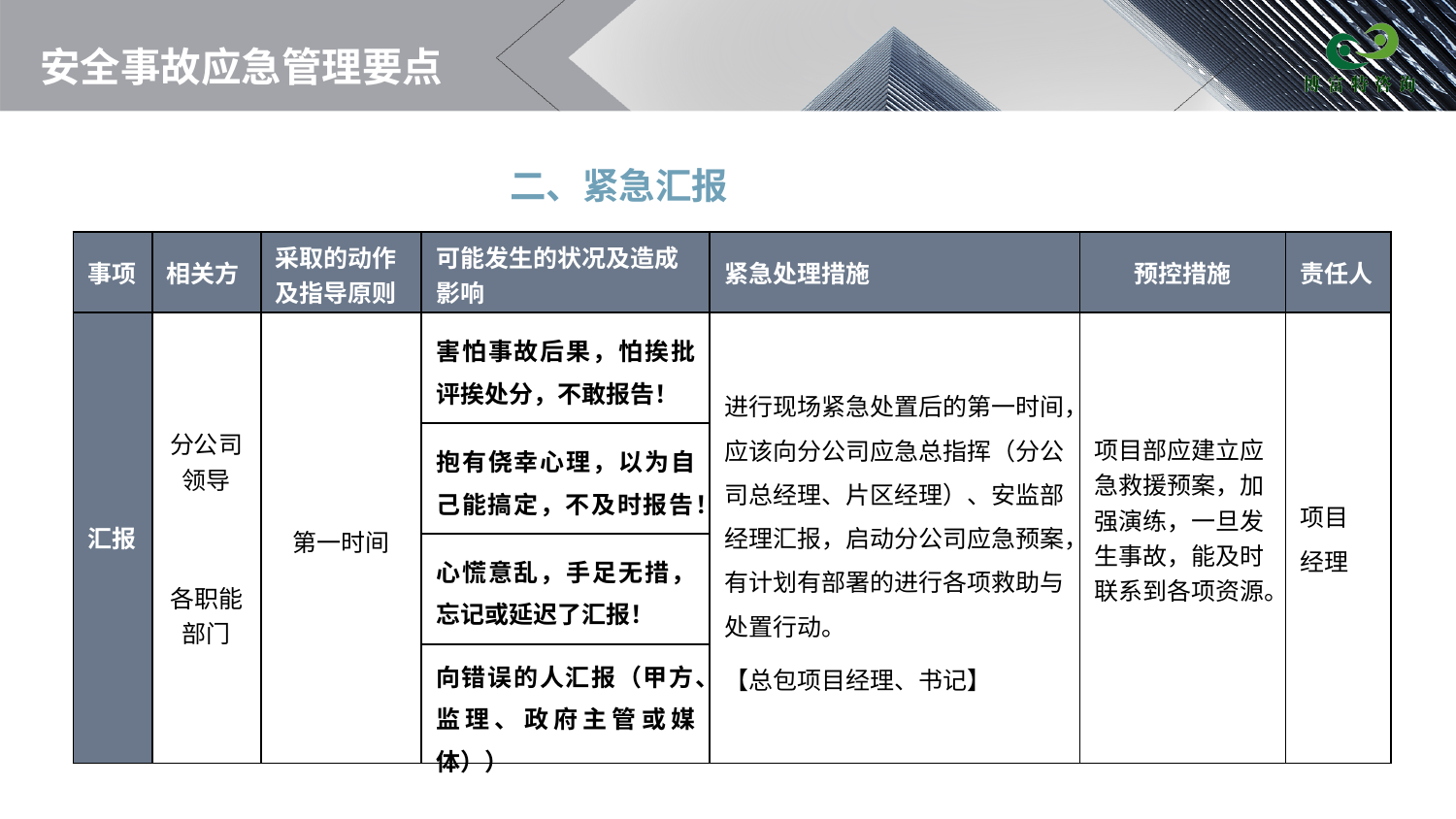

# 安全事故应急管理要点
二、紧急汇报
| 事项 | 相关方 | 采取的动作 及指导原则 | 可能发生的状况及造成影响 | 紧急处理措施 | 预控措施 | 责任人 |
| --- | --- | --- | --- | --- | --- | --- |
| 汇报 | 分公司领导 各职能部门 | 第一时间 | 害怕事故后果，怕挨批评挨处分，不敢报告！ | 进行现场紧急处置后的第一时间，应该向分公司应急总指挥（分公司总经理、片区经理）、安监部经理汇报，启动分公司应急预案，有计划有部署的进行各项救助与处置行动。 【总包项目经理、书记】 | 项目部应建立应急救援预案，加强演练，一旦发生事故，能及时联系到各项资源。 | 项目 经理 |
|  |  |  | 抱有侥幸心理，以为自己能搞定，不及时报告！ |  |  |  |
|  |  |  | 心慌意乱，手足无措，忘记或延迟了汇报！ |  |  |  |
|  |  |  | 向错误的人汇报（甲方、监理、政府主管或媒体）） |  |  |  |